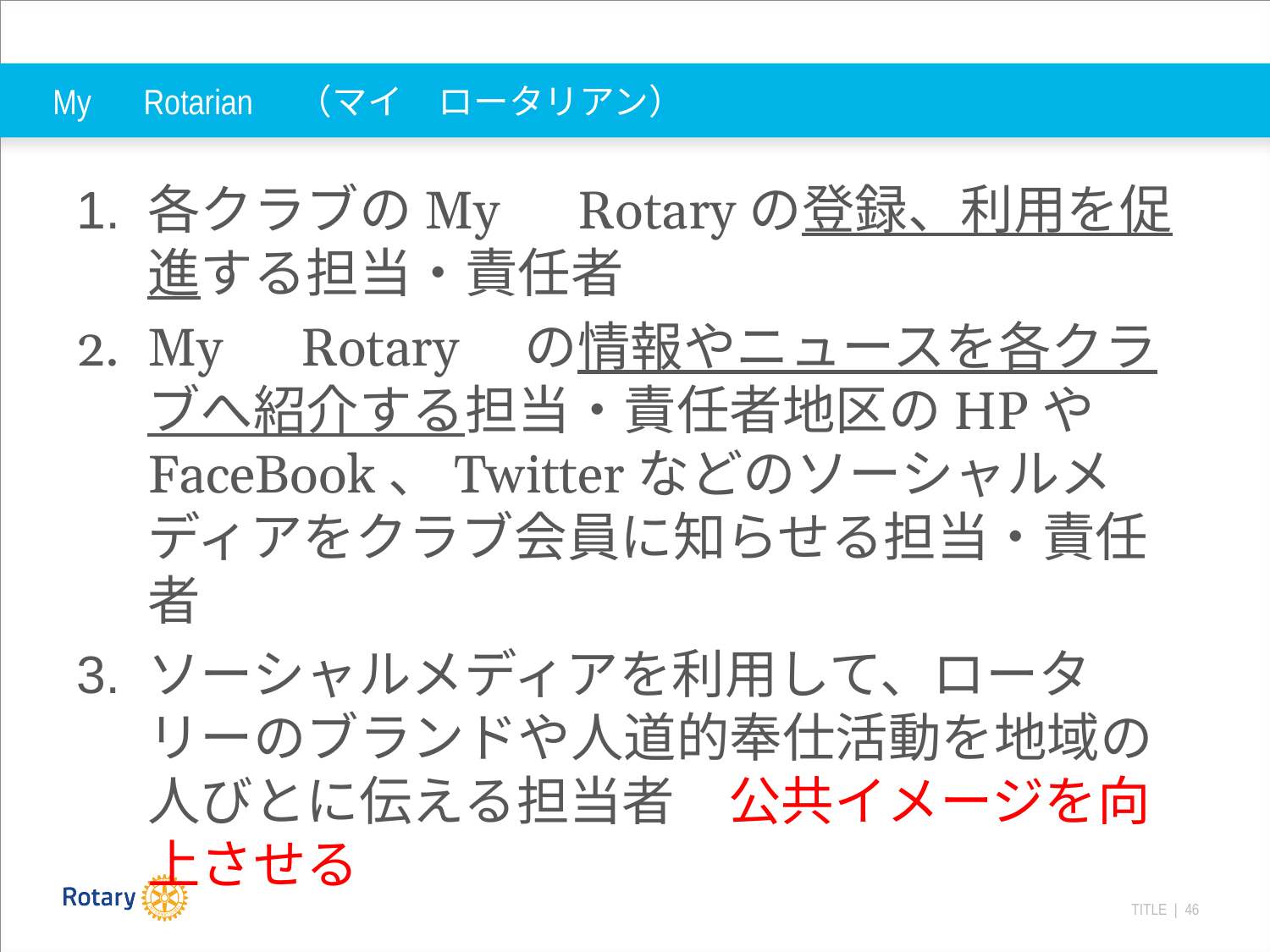

# My　Rotarian　（マイ　ロータリアン）
各クラブのMy　Rotaryの登録、利用を促進する担当・責任者
My　Rotary　の情報やニュースを各クラブへ紹介する担当・責任者地区のHPやFaceBook、Twitterなどのソーシャルメディアをクラブ会員に知らせる担当・責任者
ソーシャルメディアを利用して、ロータリーのブランドや人道的奉仕活動を地域の人びとに伝える担当者　公共イメージを向上させる